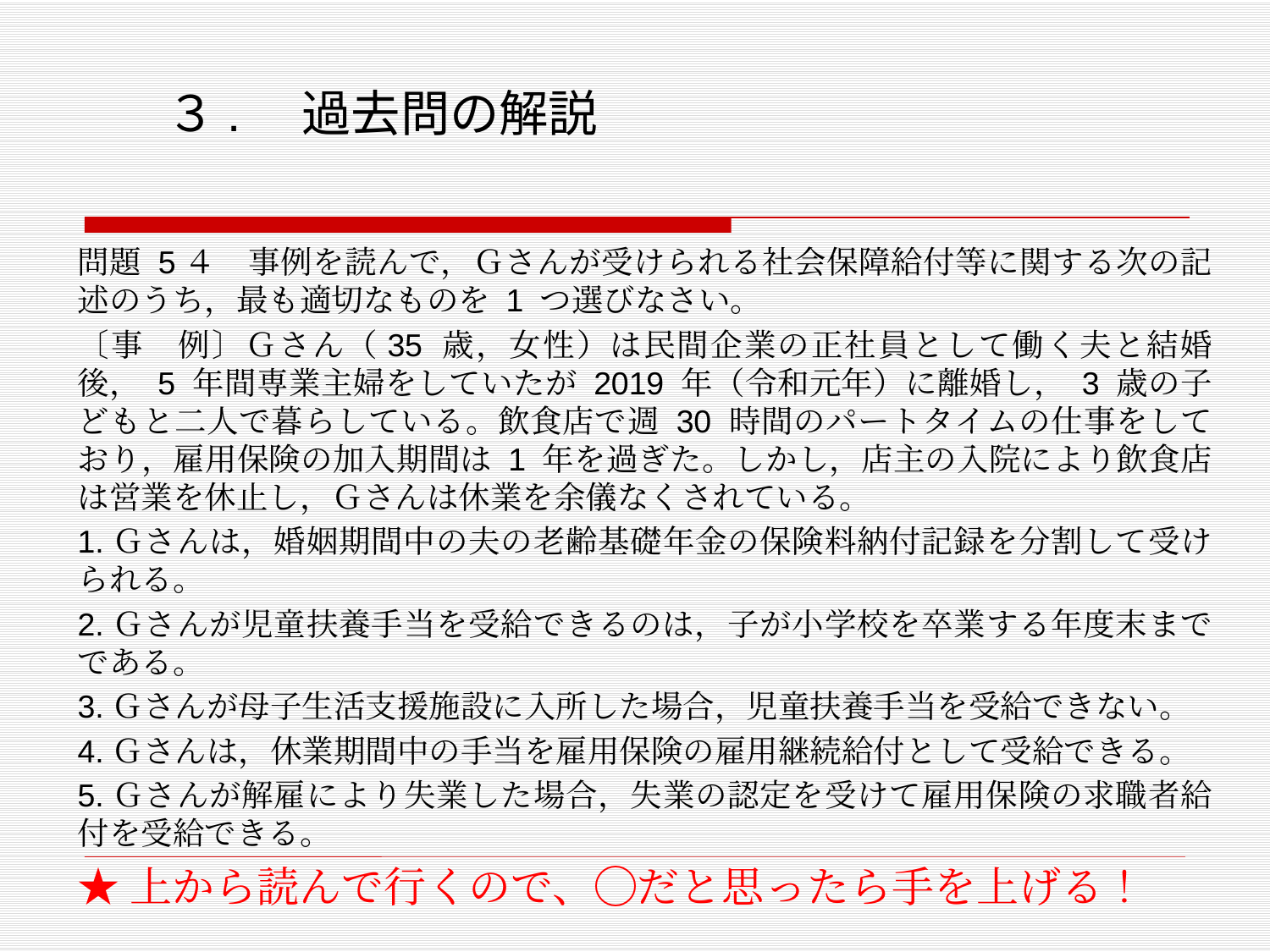

# ３.　過去問の解説
問題 5４　事例を読んで，Ｇさんが受けられる社会保障給付等に関する次の記述のうち，最も適切なものを 1 つ選びなさい。
〔事　例〕Ｇさん（35 歳，女性）は民間企業の正社員として働く夫と結婚後， 5 年間専業主婦をしていたが 2019 年（令和元年）に離婚し， 3 歳の子どもと二人で暮らしている。飲食店で週 30 時間のパートタイムの仕事をしており，雇用保険の加入期間は 1 年を過ぎた。しかし，店主の入院により飲食店は営業を休止し，Ｇさんは休業を余儀なくされている。
1.Ｇさんは，婚姻期間中の夫の老齢基礎年金の保険料納付記録を分割して受けられる。
2.Ｇさんが児童扶養手当を受給できるのは，子が小学校を卒業する年度末までである。
3.Ｇさんが母子生活支援施設に入所した場合，児童扶養手当を受給できない。
4.Ｇさんは，休業期間中の手当を雇用保険の雇用継続給付として受給できる。
5.Ｇさんが解雇により失業した場合，失業の認定を受けて雇用保険の求職者給付を受給できる。
★上から読んで行くので、◯だと思ったら手を上げる！